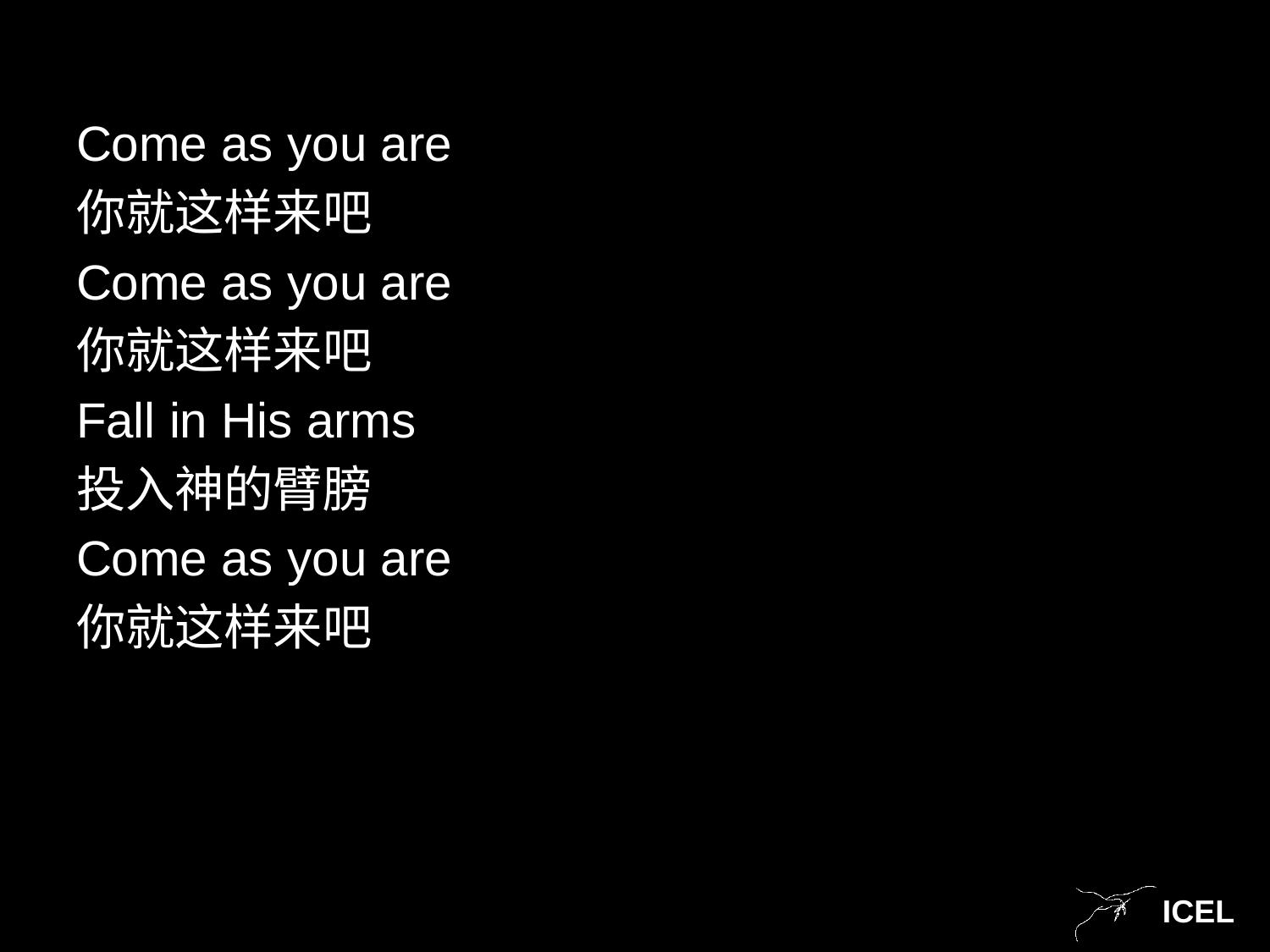

Come as you are
你就这样来吧
Come as you are
你就这样来吧
Fall in His arms
投入神的臂膀
Come as you are
你就这样来吧